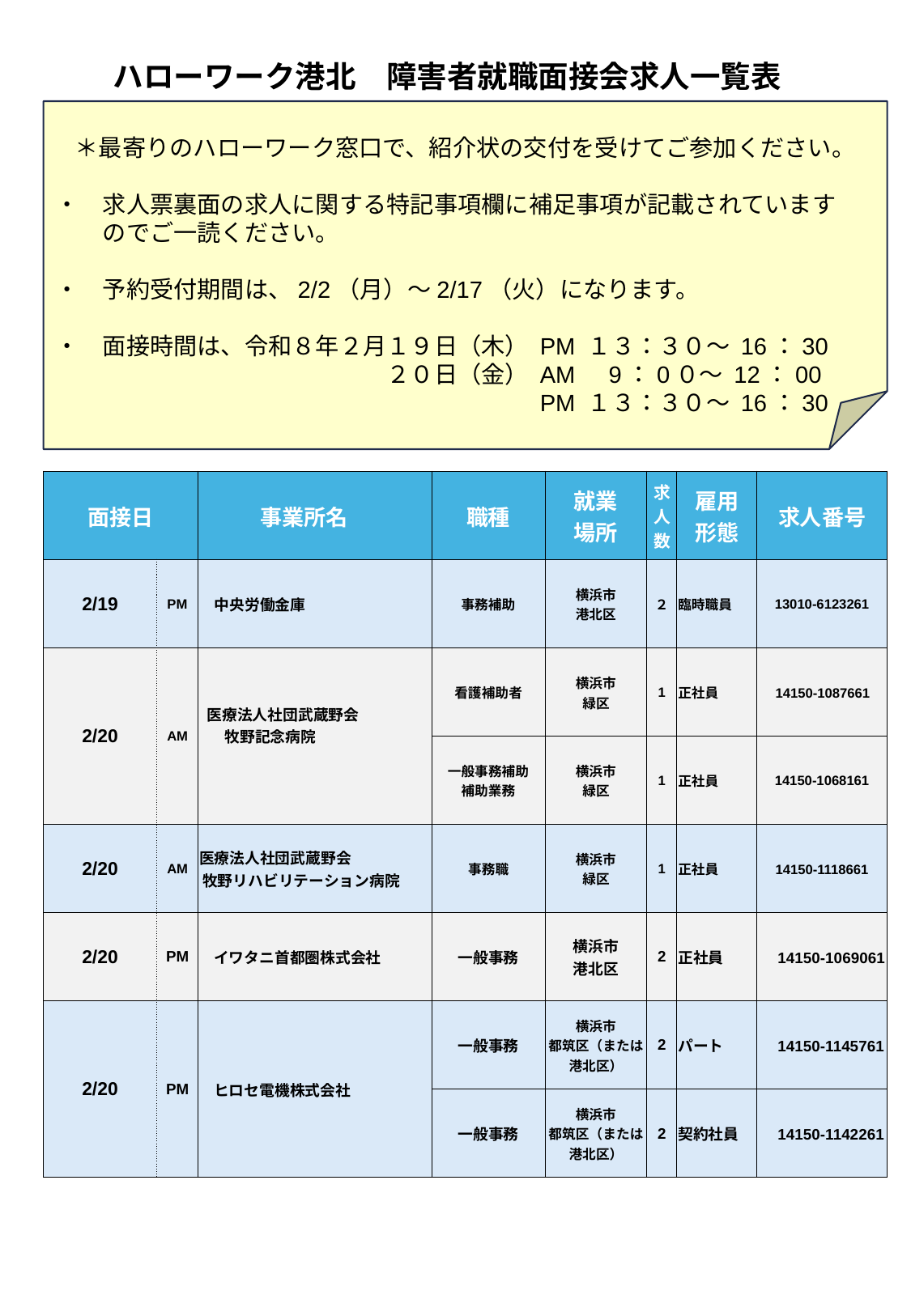

ハローワーク港北　障害者就職面接会求人一覧表

＊最寄りのハローワーク窓口で、紹介状の交付を受けてご参加ください。

・　求人票裏面の求人に関する特記事項欄に補足事項が記載されています
　　のでご一読ください。

・　予約受付期間は、2/2（月）～2/17（火）になります。

・　面接時間は、令和８年２月１９日（木） PM １３：３０～ 16：30
　　　　　　　　　　　　　　２０日（金） AM     9：0０～ 12：00
　　 　　　　　　　　　　　　　　　　　　PM １３：３０～ 16：30
| 面接日 |  | 事業所名 | 職種 | 就業 場所 | 求 人 数 | 雇用 形態 | 求人番号 |
| --- | --- | --- | --- | --- | --- | --- | --- |
| 2/19 | PM | 中央労働金庫 | 事務補助 | 横浜市 港北区 | ２ | 臨時職員 | 13010-6123261 |
| 2/20 | AM | 医療法人社団武蔵野会 　 牧野記念病院 | 看護補助者 | 横浜市 緑区 | 1 | 正社員 | 14150-1087661 |
|  |  |  | 一般事務補助 補助業務 | 横浜市 緑区 | 1 | 正社員 | 14150-1068161 |
| 2/20 | AM | 医療法人社団武蔵野会 牧野リハビリテーション病院 | 事務職 | 横浜市 緑区 | 1 | 正社員 | 14150-1118661 |
| 2/20 | PM | イワタニ首都圏株式会社 | 一般事務 | 横浜市 港北区 | 2 | 正社員 | 14150-1069061 |
| 2/20 | PM | ヒロセ電機株式会社 | 一般事務 | 横浜市 都筑区（または港北区） | 2 | パート | 14150-1145761 |
|  |  |  | 一般事務 | 横浜市 都筑区（または港北区） | 2 | 契約社員 | 14150-1142261 |